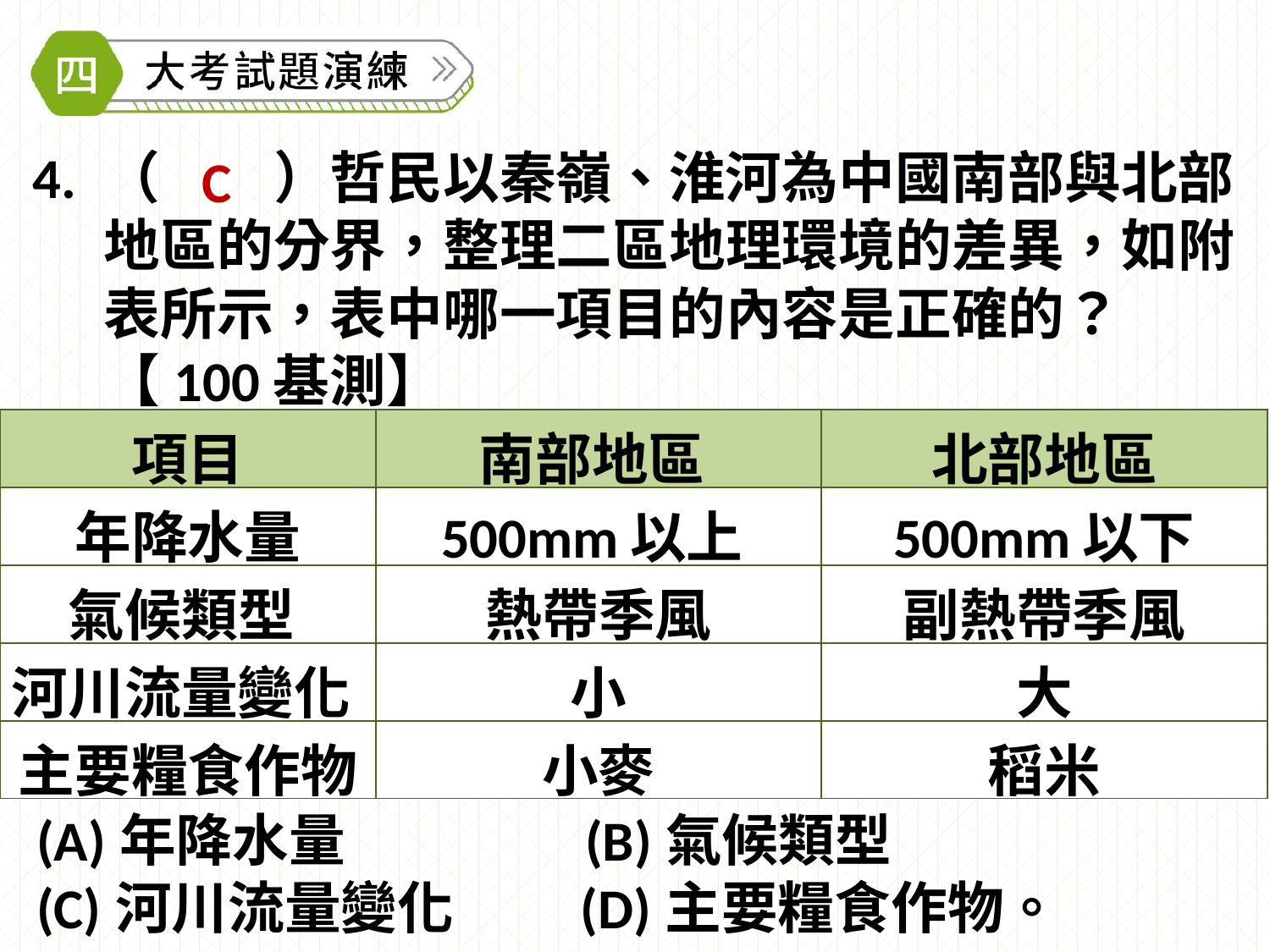

4.	（　　）哲民以秦嶺、淮河為中國南部與北部地區的分界，整理二區地理環境的差異，如附表所示，表中哪一項目的內容是正確的？【100基測】

(A)年降水量　　　　(B)氣候類型
(C)河川流量變化　　(D)主要糧食作物。
C
| 項目 | 南部地區 | 北部地區 |
| --- | --- | --- |
| 年降水量 | 500mm以上 | 500mm以下 |
| 氣候類型 | 熱帶季風 | 副熱帶季風 |
| 河川流量變化 | 小 | 大 |
| 主要糧食作物 | 小麥 | 稻米 |